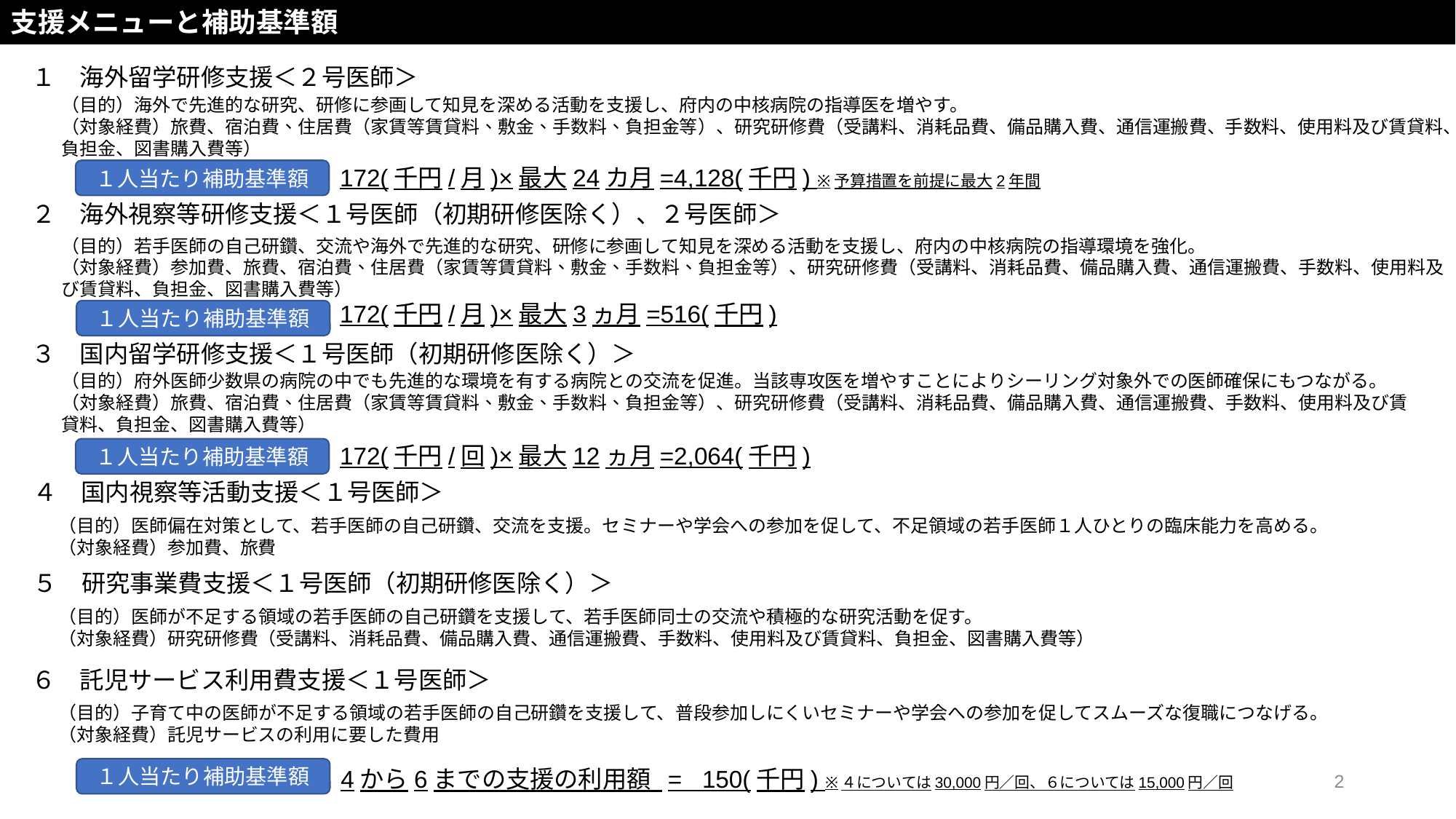

支援メニューと補助基準額
１　海外留学研修支援＜２号医師＞
（目的）海外で先進的な研究、研修に参画して知見を深める活動を支援し、府内の中核病院の指導医を増やす。
（対象経費）旅費、宿泊費、住居費（家賃等賃貸料、敷金、手数料、負担金等）、研究研修費（受講料、消耗品費、備品購入費、通信運搬費、手数料、使用料及び賃貸料、負担金、図書購入費等）
172(千円/月)×最大24カ月=4,128(千円) ※予算措置を前提に最大2年間
１人当たり補助基準額
２　海外視察等研修支援＜１号医師（初期研修医除く）、２号医師＞
（目的）若手医師の自己研鑽、交流や海外で先進的な研究、研修に参画して知見を深める活動を支援し、府内の中核病院の指導環境を強化。
（対象経費）参加費、旅費、宿泊費、住居費（家賃等賃貸料、敷金、手数料、負担金等）、研究研修費（受講料、消耗品費、備品購入費、通信運搬費、手数料、使用料及び賃貸料、負担金、図書購入費等）
172(千円/月)×最大3ヵ月=516(千円)
１人当たり補助基準額
３　国内留学研修支援＜１号医師（初期研修医除く）＞

（目的）府外医師少数県の病院の中でも先進的な環境を有する病院との交流を促進。当該専攻医を増やすことによりシーリング対象外での医師確保にもつながる。
（対象経費）旅費、宿泊費、住居費（家賃等賃貸料、敷金、手数料、負担金等）、研究研修費（受講料、消耗品費、備品購入費、通信運搬費、手数料、使用料及び賃貸料、負担金、図書購入費等）
172(千円/回)×最大12ヵ月=2,064(千円)
１人当たり補助基準額
４　国内視察等活動支援＜１号医師＞
（目的）医師偏在対策として、若手医師の自己研鑽、交流を支援。セミナーや学会への参加を促して、不足領域の若手医師１人ひとりの臨床能力を高める。
（対象経費）参加費、旅費
５　研究事業費支援＜１号医師（初期研修医除く）＞
（目的）医師が不足する領域の若手医師の自己研鑽を支援して、若手医師同士の交流や積極的な研究活動を促す。
（対象経費）研究研修費（受講料、消耗品費、備品購入費、通信運搬費、手数料、使用料及び賃貸料、負担金、図書購入費等）
６　託児サービス利用費支援＜１号医師＞

（目的）子育て中の医師が不足する領域の若手医師の自己研鑽を支援して、普段参加しにくいセミナーや学会への参加を促してスムーズな復職につなげる。
（対象経費）託児サービスの利用に要した費用
4から6までの支援の利用額  =   150(千円) ※４については30,000円／回、６については15,000円／回

１人当たり補助基準額
2